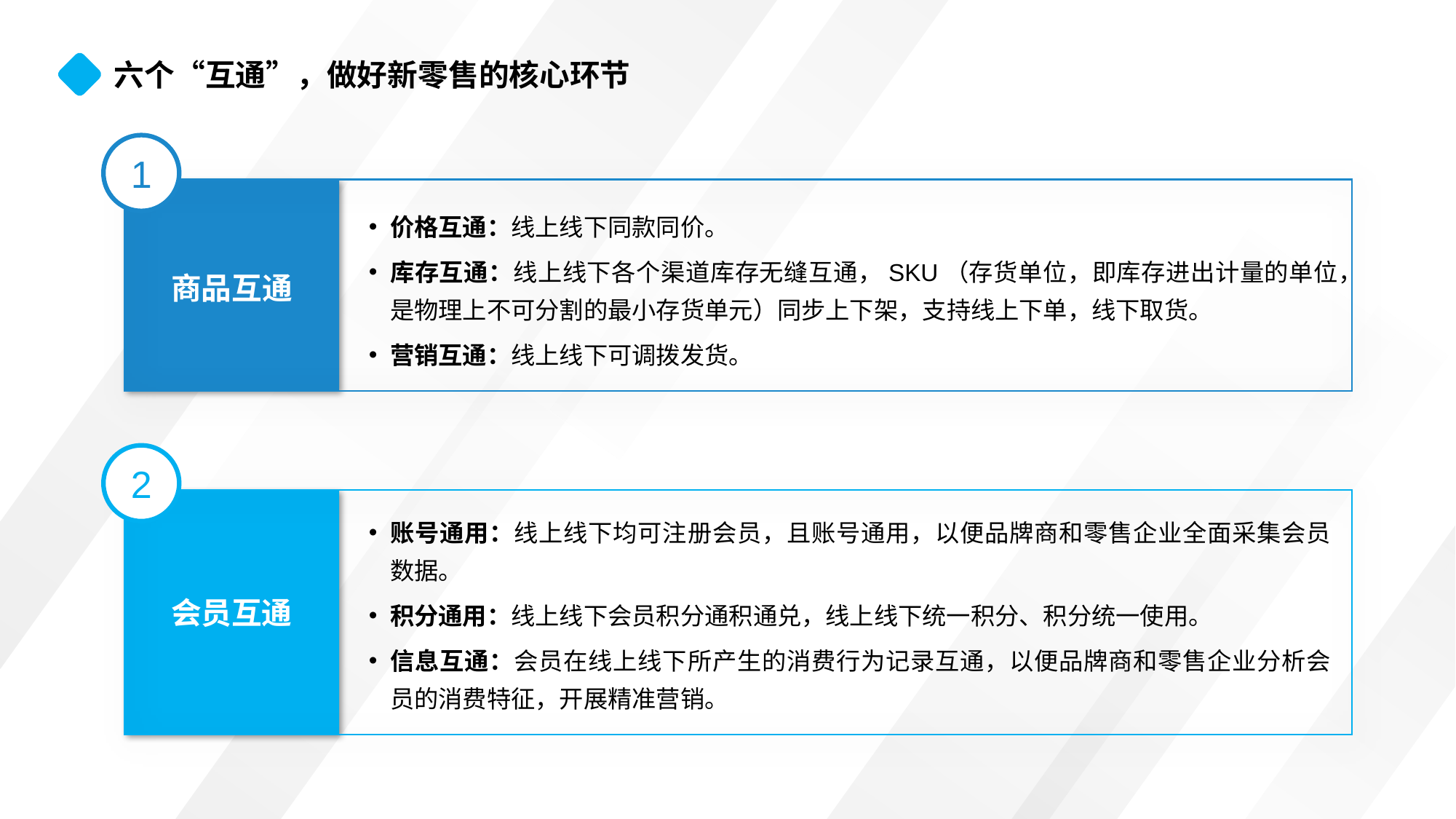

六个“互通”，做好新零售的核心环节

1

商品互通
价格互通：线上线下同款同价。
库存互通：线上线下各个渠道库存无缝互通，SKU（存货单位，即库存进出计量的单位，是物理上不可分割的最小存货单元）同步上下架，支持线上下单，线下取货。
营销互通：线上线下可调拨发货。
2

会员互通

账号通用：线上线下均可注册会员，且账号通用，以便品牌商和零售企业全面采集会员数据。
积分通用：线上线下会员积分通积通兑，线上线下统一积分、积分统一使用。
信息互通：会员在线上线下所产生的消费行为记录互通，以便品牌商和零售企业分析会员的消费特征，开展精准营销。